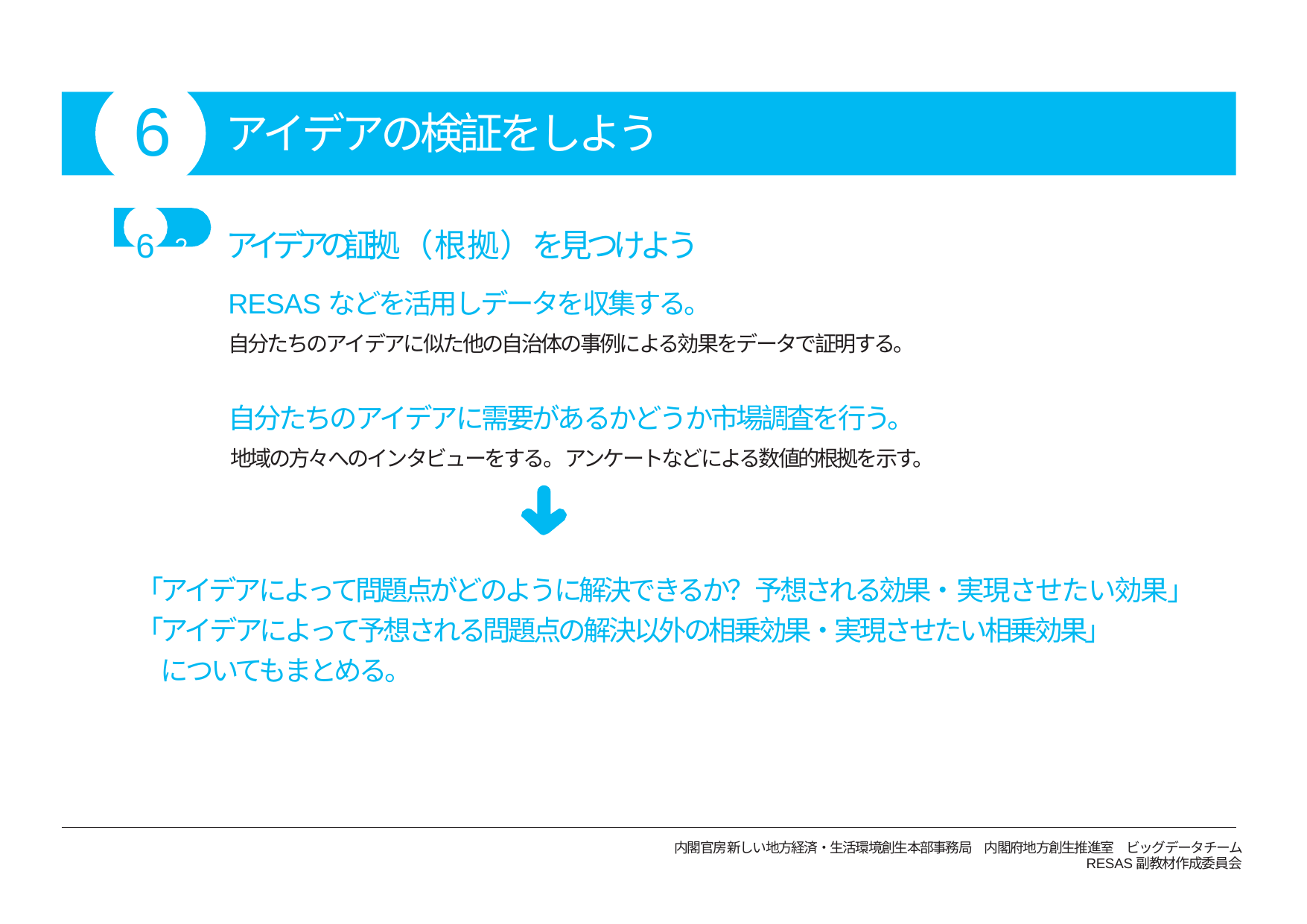

# 6

アイデアの検証をしよう
6 -2	アイデアの証拠（根拠）を見つけよう
RESASなどを活用しデータを収集する。
自分たちのアイデアに似た他の自治体の事例による効果をデータで証明する。

自分たちのアイデアに需要があるかどうか市場調査を行う。
地域の方々へのインタビューをする。 アンケートなどによる数値的根拠を示す。

「アイデアによって問題点がどのように解決できるか？ 予想される効果・実現させたい効果」
「アイデアによって予想される問題点の解決以外の相乗効果・実現させたい相乗効果」
　についてもまとめる。

内閣官房新しい地方経済・生活環境創生本部事務局　内閣府地方創生推進室　ビッグデータチーム
RESAS副教材作成委員会